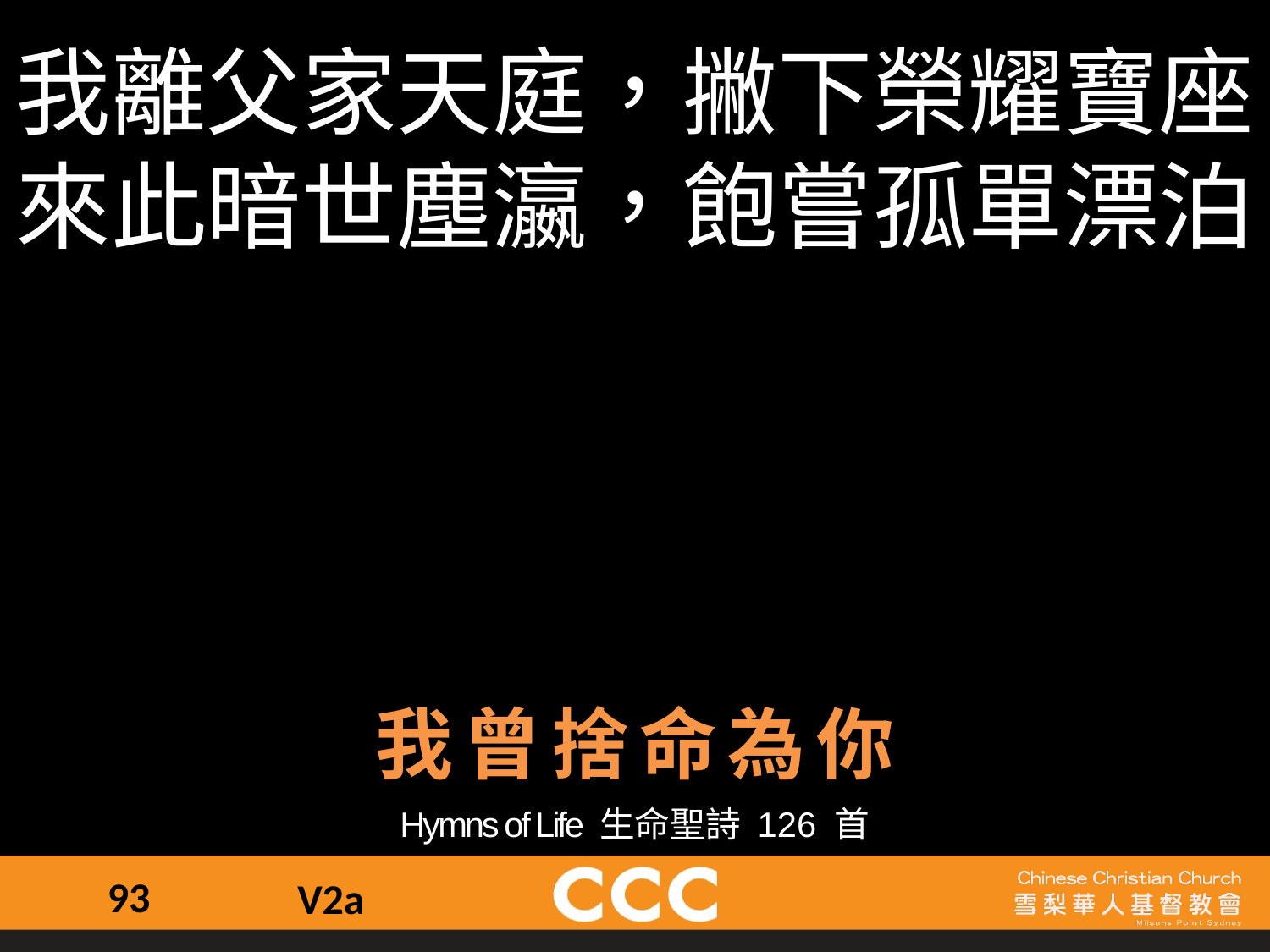

我離父家天庭，撇下榮耀寶座
來此暗世塵瀛，飽嘗孤單漂泊
我曾捨命為你
Hymns of Life 生命聖詩 126 首
93
V2a